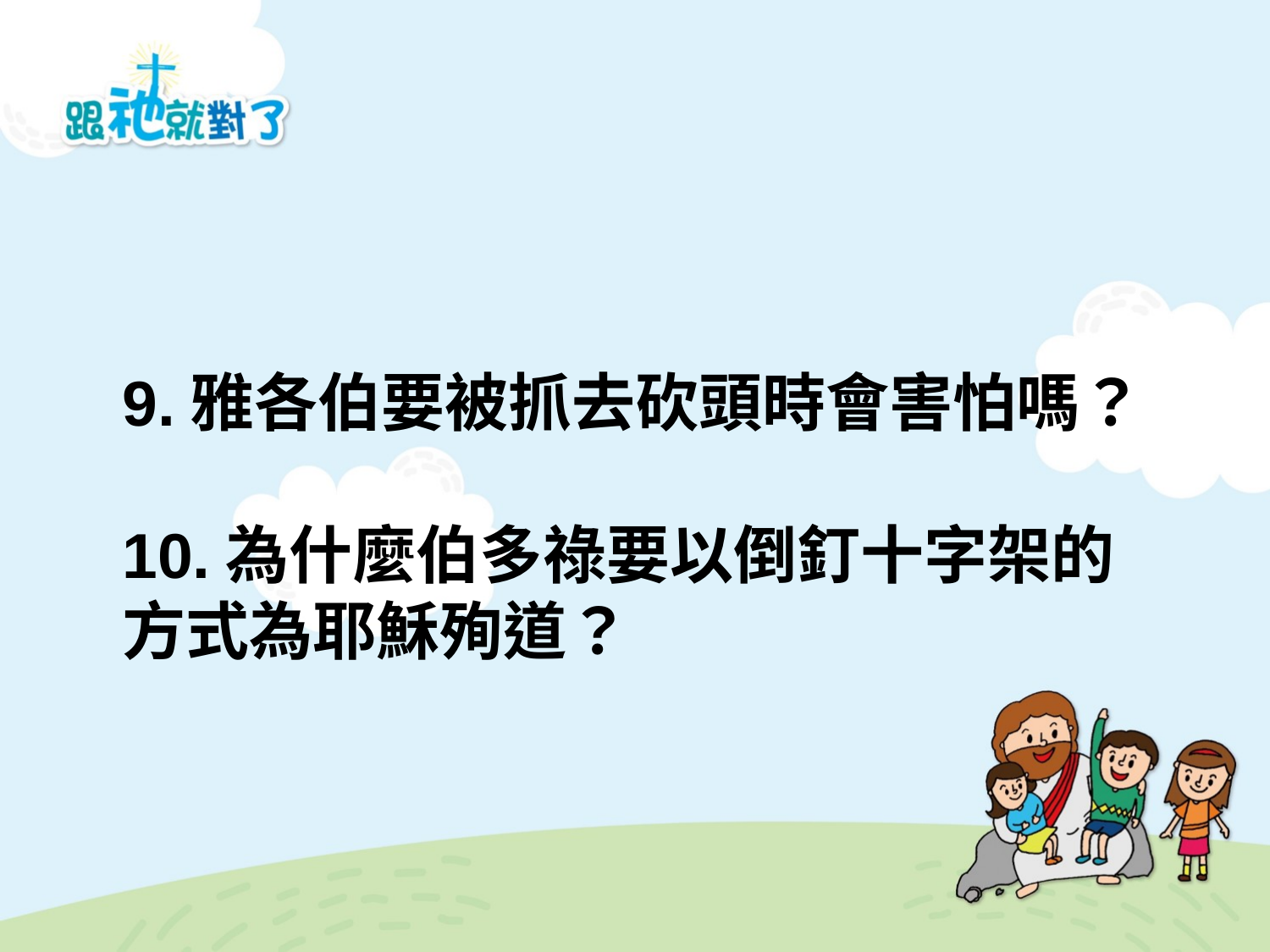

9.雅各伯要被抓去砍頭時會害怕嗎？

10.為什麼伯多祿要以倒釘十字架的方式為耶穌殉道？